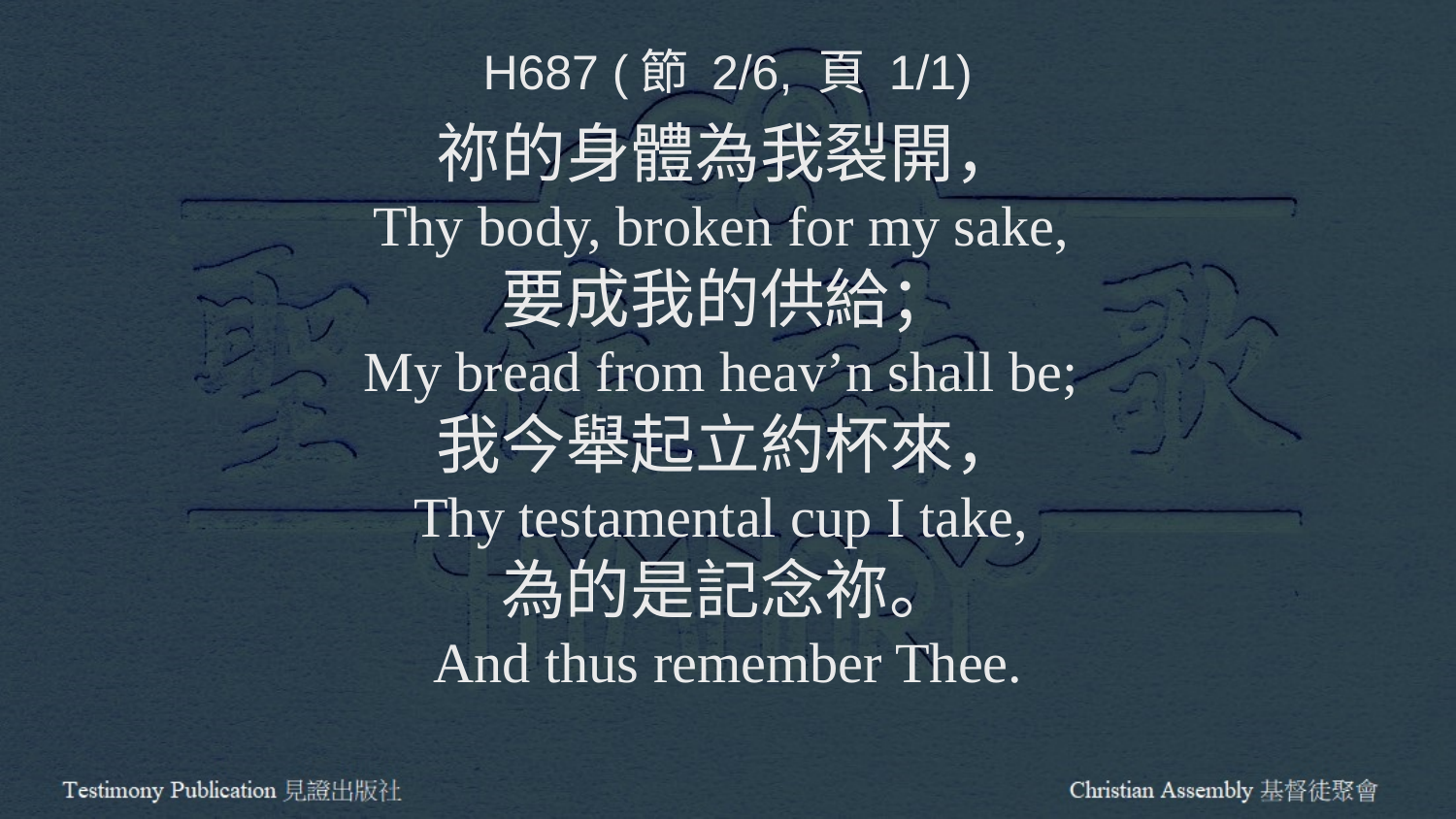

H687 (節 2/6, 頁 1/1)
祢的身體為我裂開，
Thy body, broken for my sake,
要成我的供給；
My bread from heav’n shall be;
我今舉起立約杯來，
Thy testamental cup I take,
為的是記念祢。
And thus remember Thee.